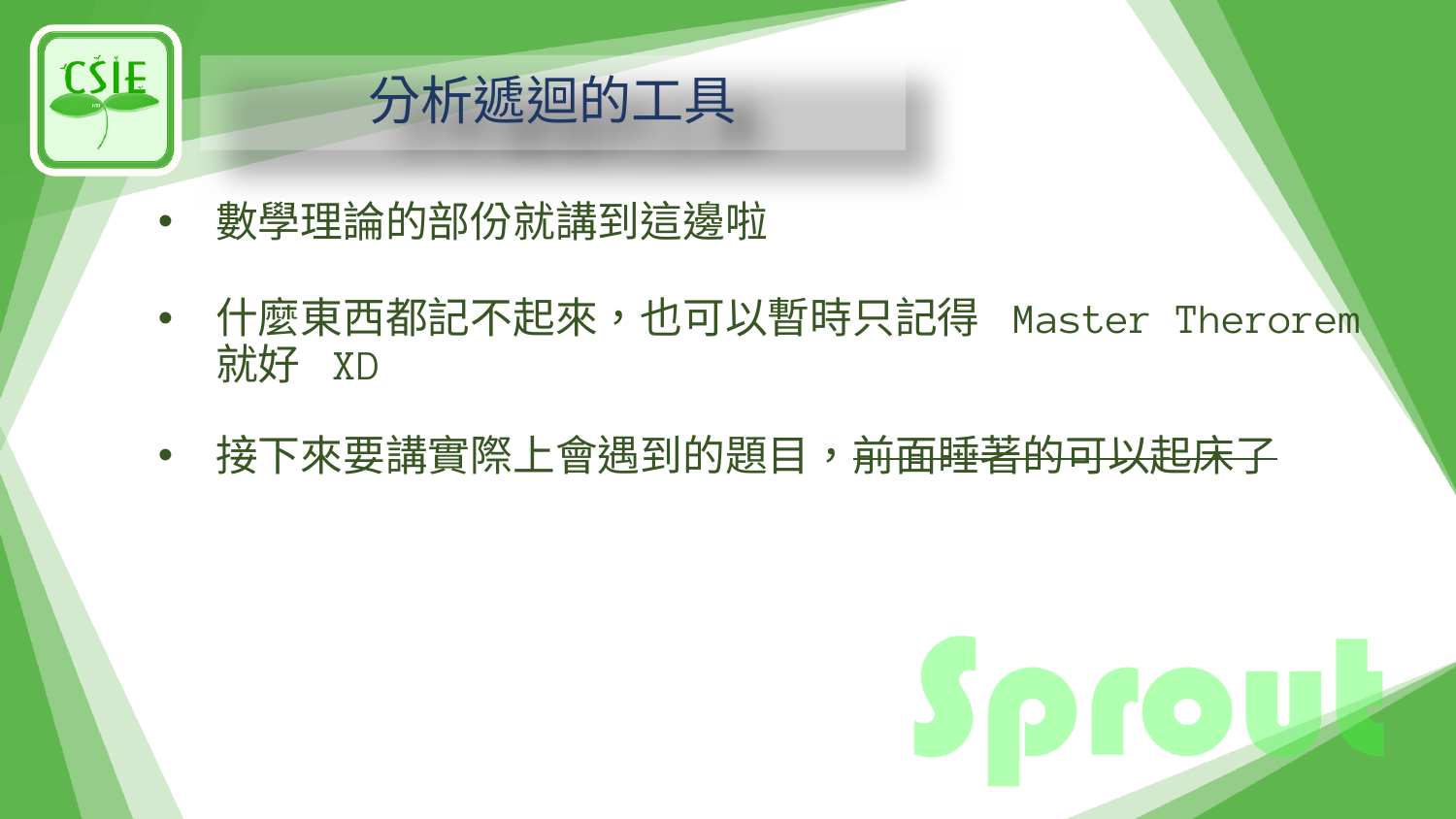

# 分析遞迴的工具
數學理論的部份就講到這邊啦
什麼東西都記不起來，也可以暫時只記得 Master Therorem 就好 XD
接下來要講實際上會遇到的題目，前面睡著的可以起床了